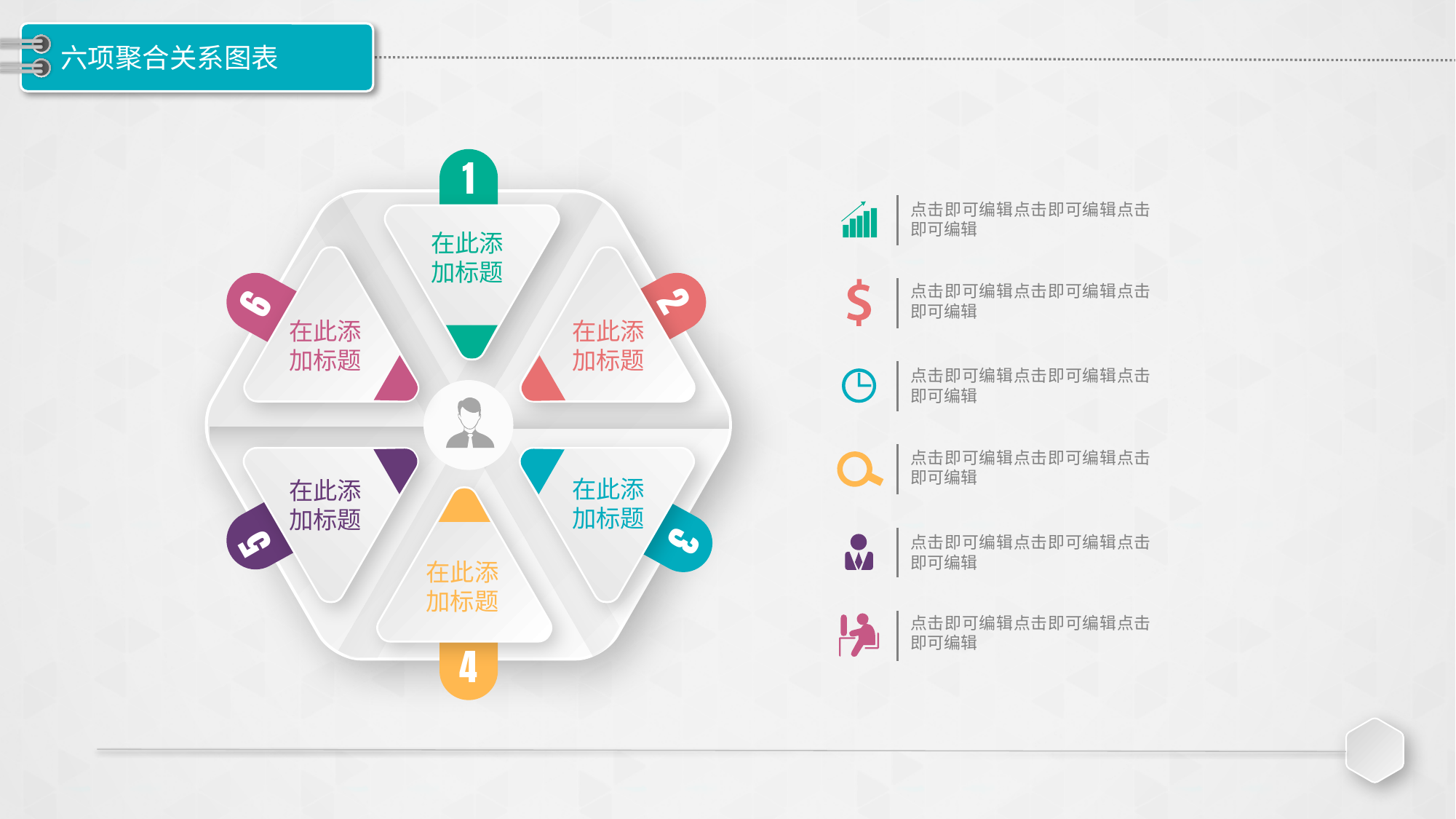

# 六项聚合关系图表

1

2

6

3
5

4
点击即可编辑点击即可编辑点击即可编辑

在此添加标题
点击即可编辑点击即可编辑点击即可编辑

在此添加标题
在此添加标题
点击即可编辑点击即可编辑点击即可编辑

点击即可编辑点击即可编辑点击即可编辑

在此添加标题
在此添加标题
点击即可编辑点击即可编辑点击即可编辑

在此添加标题
点击即可编辑点击即可编辑点击即可编辑

60